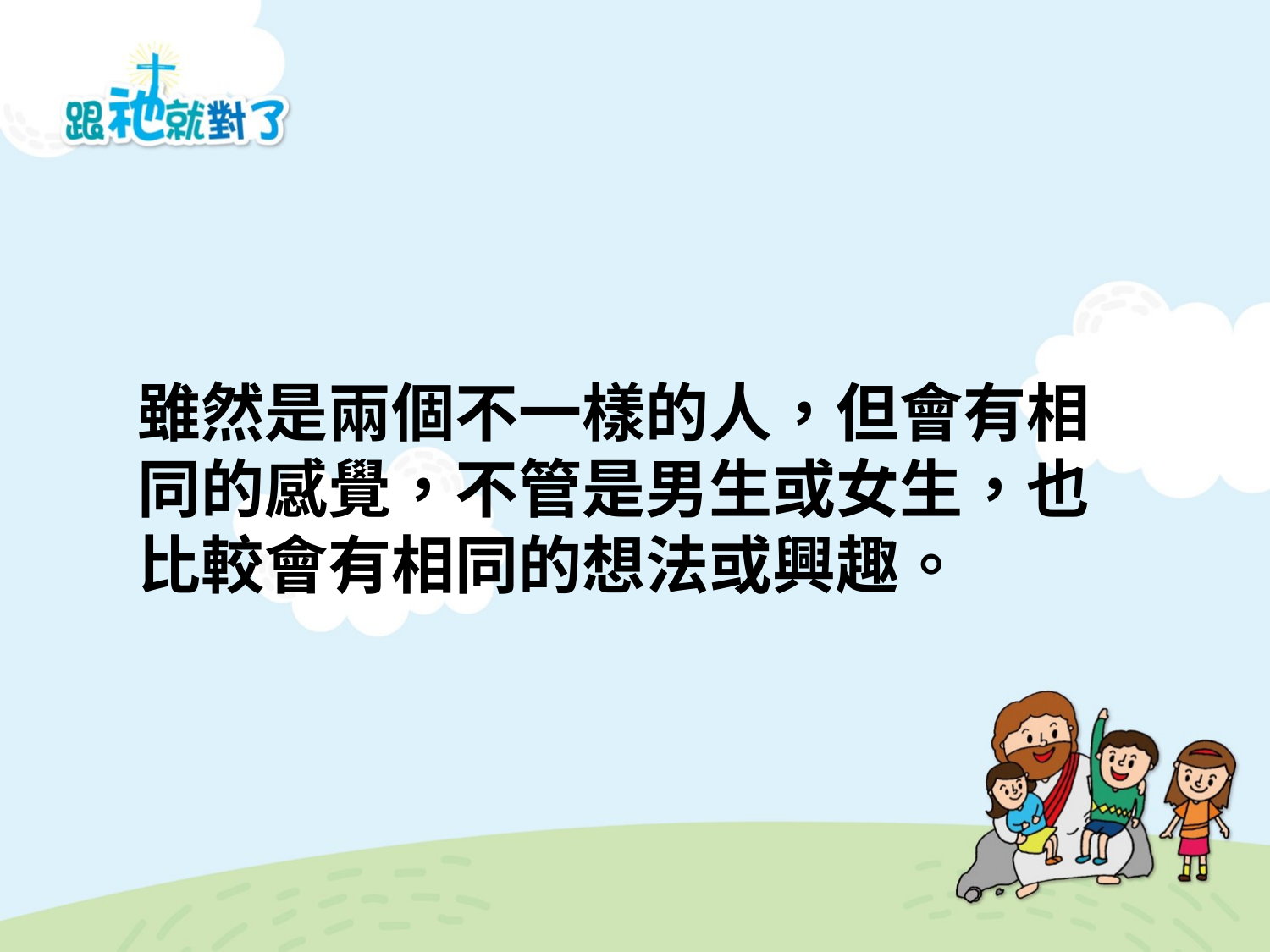

雖然是兩個不一樣的人，但會有相同的感覺，不管是男生或女生，也比較會有相同的想法或興趣。